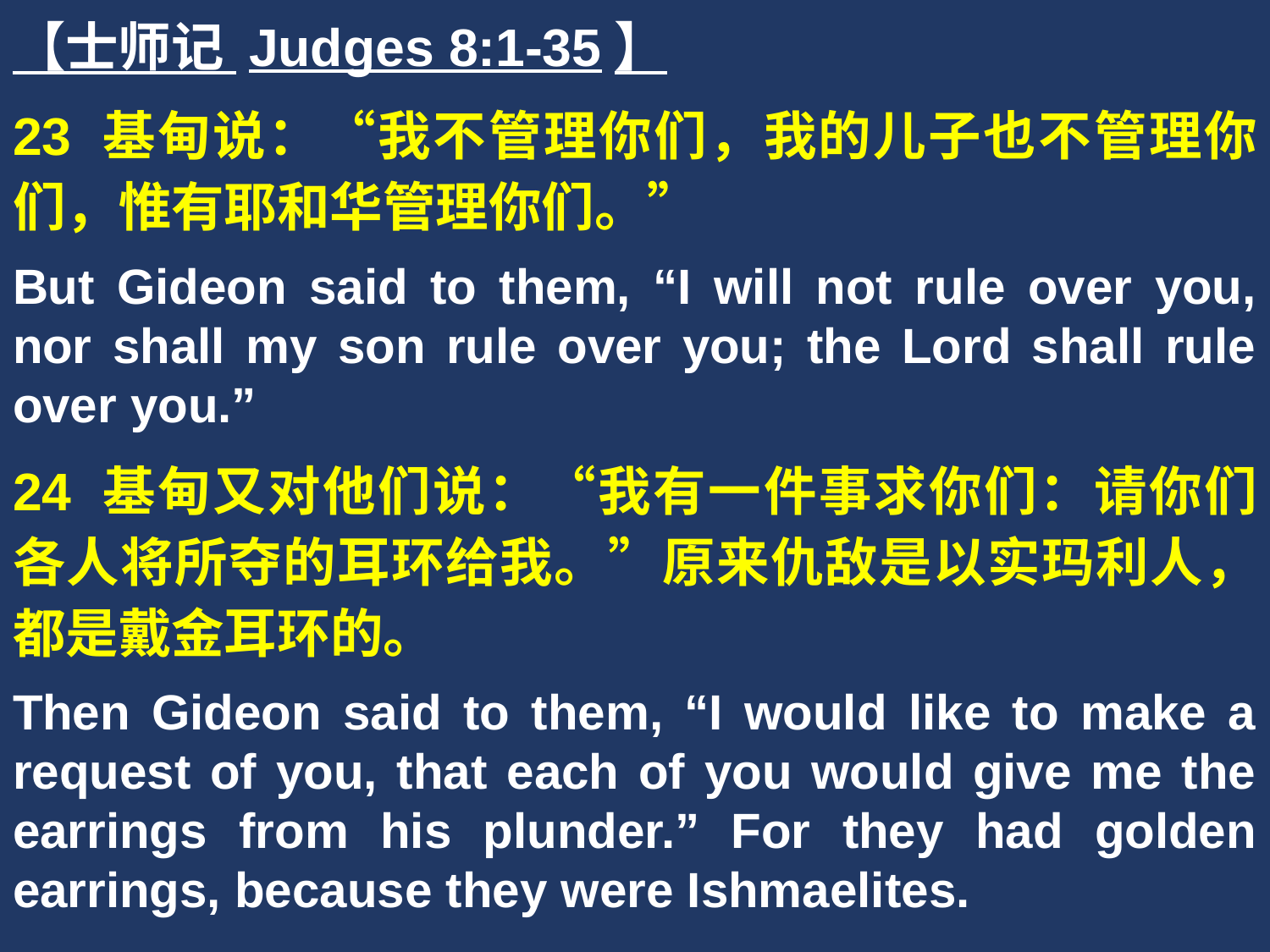

【士师记 Judges 8:1-35】
23 基甸说：“我不管理你们，我的儿子也不管理你们，惟有耶和华管理你们。”
But Gideon said to them, “I will not rule over you, nor shall my son rule over you; the Lord shall rule over you.”
24 基甸又对他们说：“我有一件事求你们：请你们各人将所夺的耳环给我。”原来仇敌是以实玛利人，都是戴金耳环的。
Then Gideon said to them, “I would like to make a request of you, that each of you would give me the earrings from his plunder.” For they had golden earrings, because they were Ishmaelites.